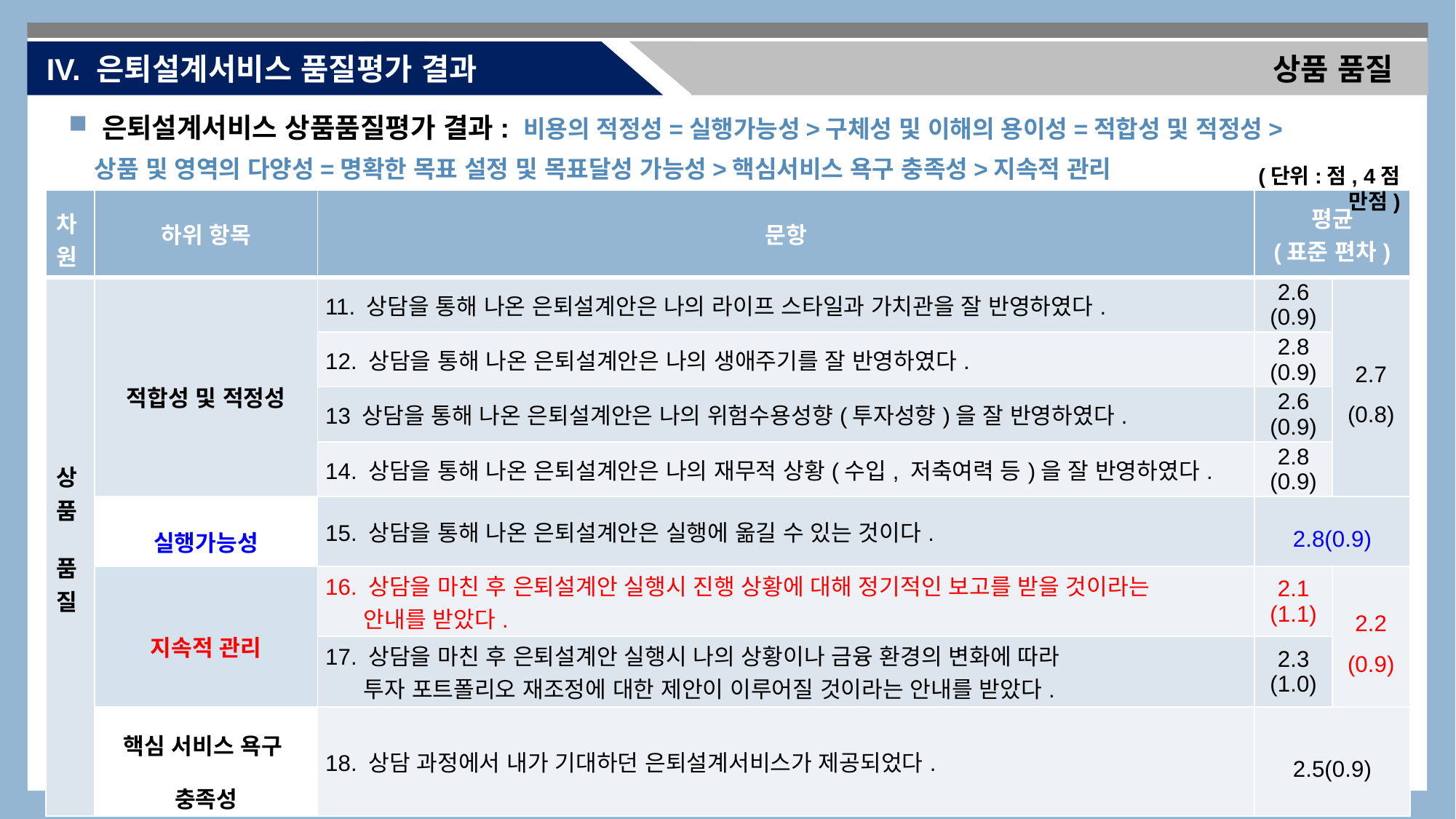

IV. 은퇴설계서비스 품질평가 결과

상품 품질
 은퇴설계서비스 상품품질평가 결과: 비용의 적정성=실행가능성>구체성 및 이해의 용이성=적합성 및 적정성>
   상품 및 영역의 다양성=명확한 목표 설정 및 목표달성 가능성>핵심서비스 욕구 충족성>지속적 관리
(단위:점, 4점 만점)
| 차원 | 하위 항목 | 문항 | 평균 (표준 편차) |  |
| --- | --- | --- | --- | --- |
| 상품 품질 | 적합성 및 적정성 | 11. 상담을 통해 나온 은퇴설계안은 나의 라이프 스타일과 가치관을 잘 반영하였다. | 2.6 (0.9) | 2.7 (0.8) |
|  |  | 12. 상담을 통해 나온 은퇴설계안은 나의 생애주기를 잘 반영하였다. | 2.8 (0.9) |  |
|  |  | 13 상담을 통해 나온 은퇴설계안은 나의 위험수용성향(투자성향)을 잘 반영하였다. | 2.6 (0.9) |  |
|  |  | 14. 상담을 통해 나온 은퇴설계안은 나의 재무적 상황(수입, 저축여력 등)을 잘 반영하였다. | 2.8 (0.9) |  |
|  | 실행가능성 | 15. 상담을 통해 나온 은퇴설계안은 실행에 옮길 수 있는 것이다. | 2.8(0.9) |  |
|  | 지속적 관리 | 16. 상담을 마친 후 은퇴설계안 실행시 진행 상황에 대해 정기적인 보고를 받을 것이라는 안내를 받았다. | 2.1 (1.1) | 2.2 (0.9) |
|  |  | 17. 상담을 마친 후 은퇴설계안 실행시 나의 상황이나 금융 환경의 변화에 따라 투자 포트폴리오 재조정에 대한 제안이 이루어질 것이라는 안내를 받았다. | 2.3 (1.0) |  |
|  | 핵심 서비스 욕구 충족성 | 18. 상담 과정에서 내가 기대하던 은퇴설계서비스가 제공되었다. | 2.5(0.9) |  |